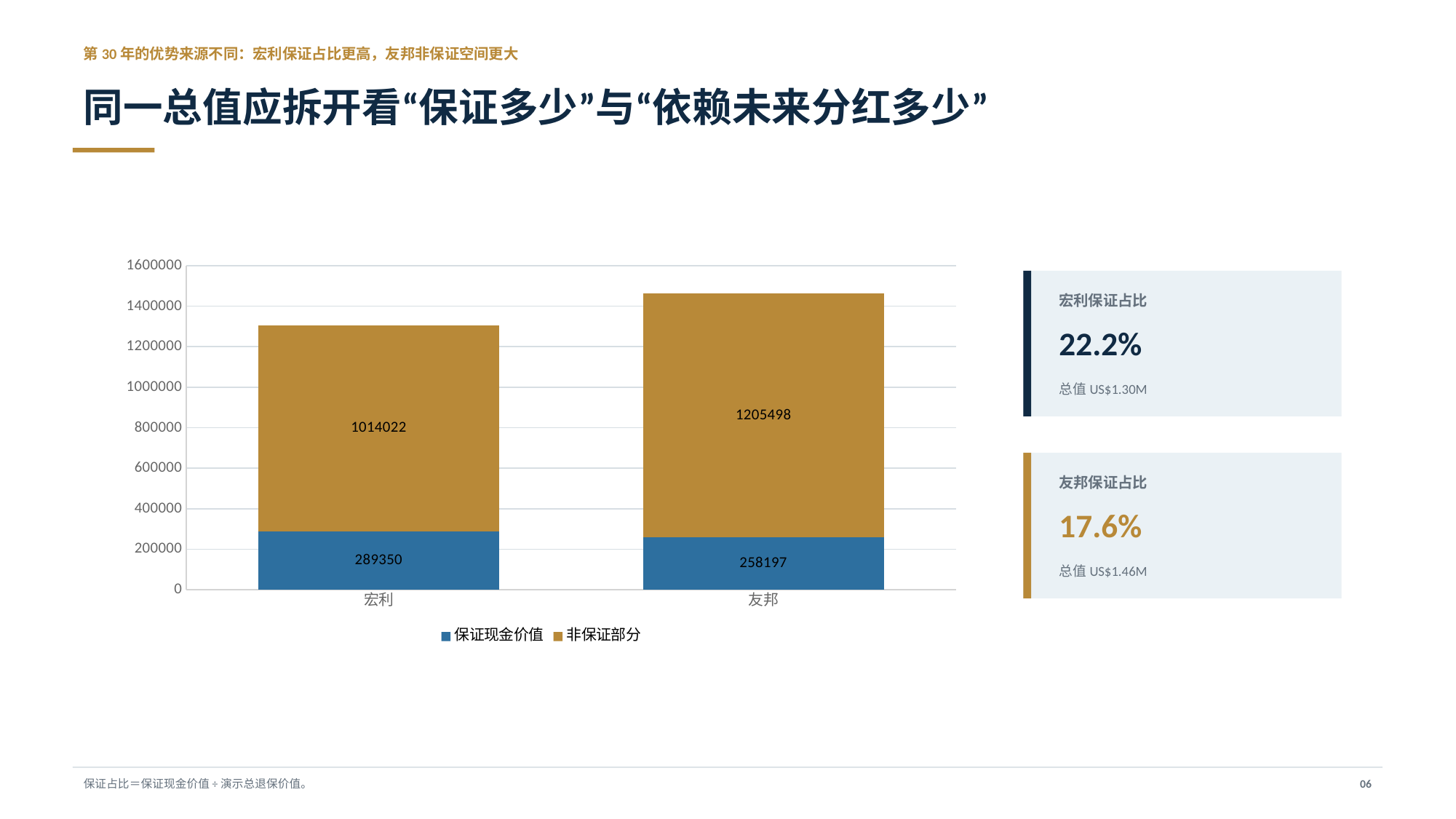

第30年的优势来源不同：宏利保证占比更高，友邦非保证空间更大
同一总值应拆开看“保证多少”与“依赖未来分红多少”

### Chart

| Category | 保证现金价值 | 非保证部分 |
|---|---|---|
| 宏利 | 289350.0 | 1014022.0 |
| 友邦 | 258197.0 | 1205498.0 |

宏利保证占比
22.2%
总值US$1.30M

友邦保证占比
17.6%
总值US$1.46M

保证占比＝保证现金价值÷演示总退保价值。
06